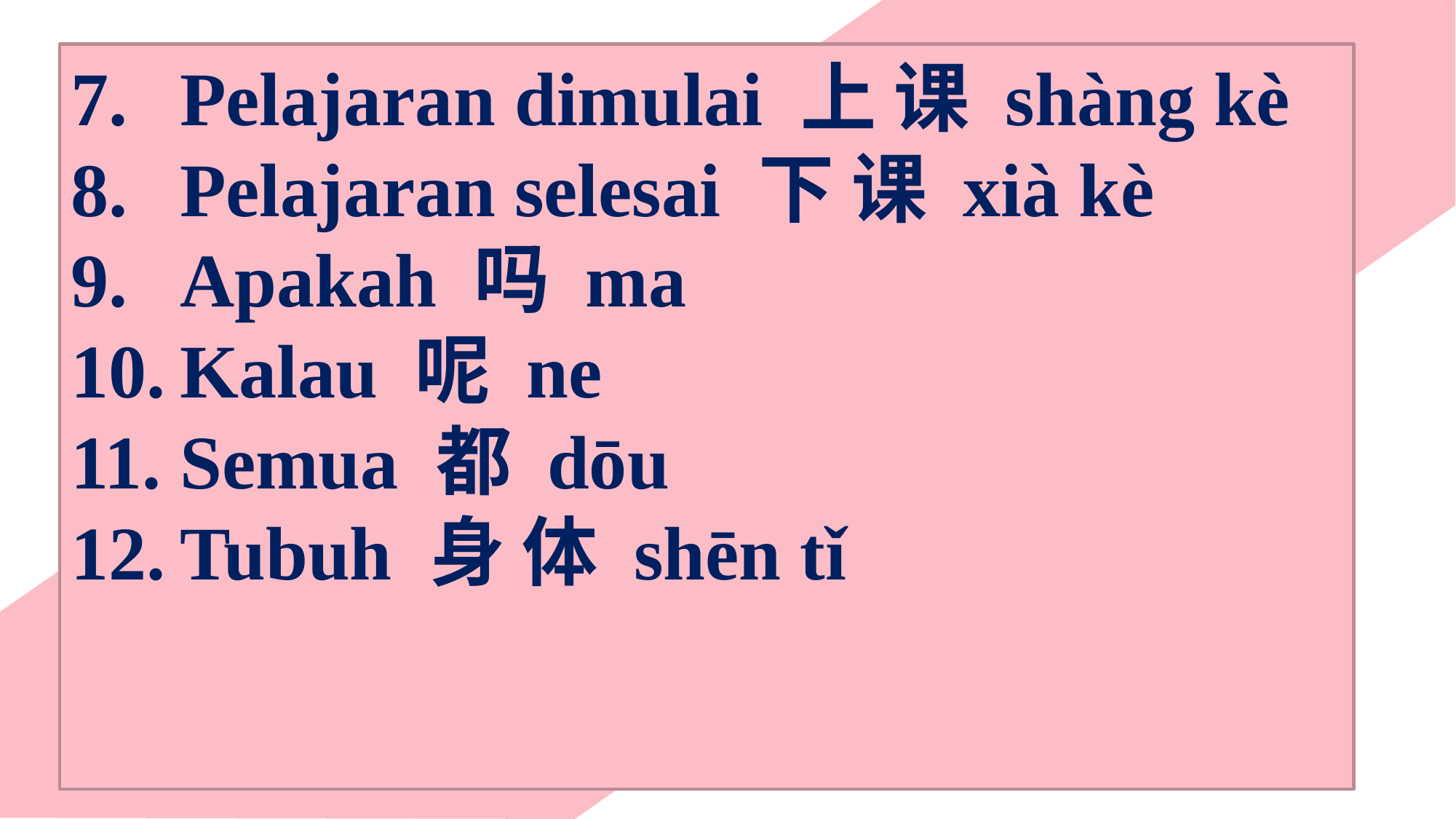

Pelajaran dimulai 上 课 shàng kè
Pelajaran selesai 下 课 xià kè
Apakah 吗 ma
Kalau 呢 ne
Semua 都 dōu
Tubuh 身 体 shēn tǐ